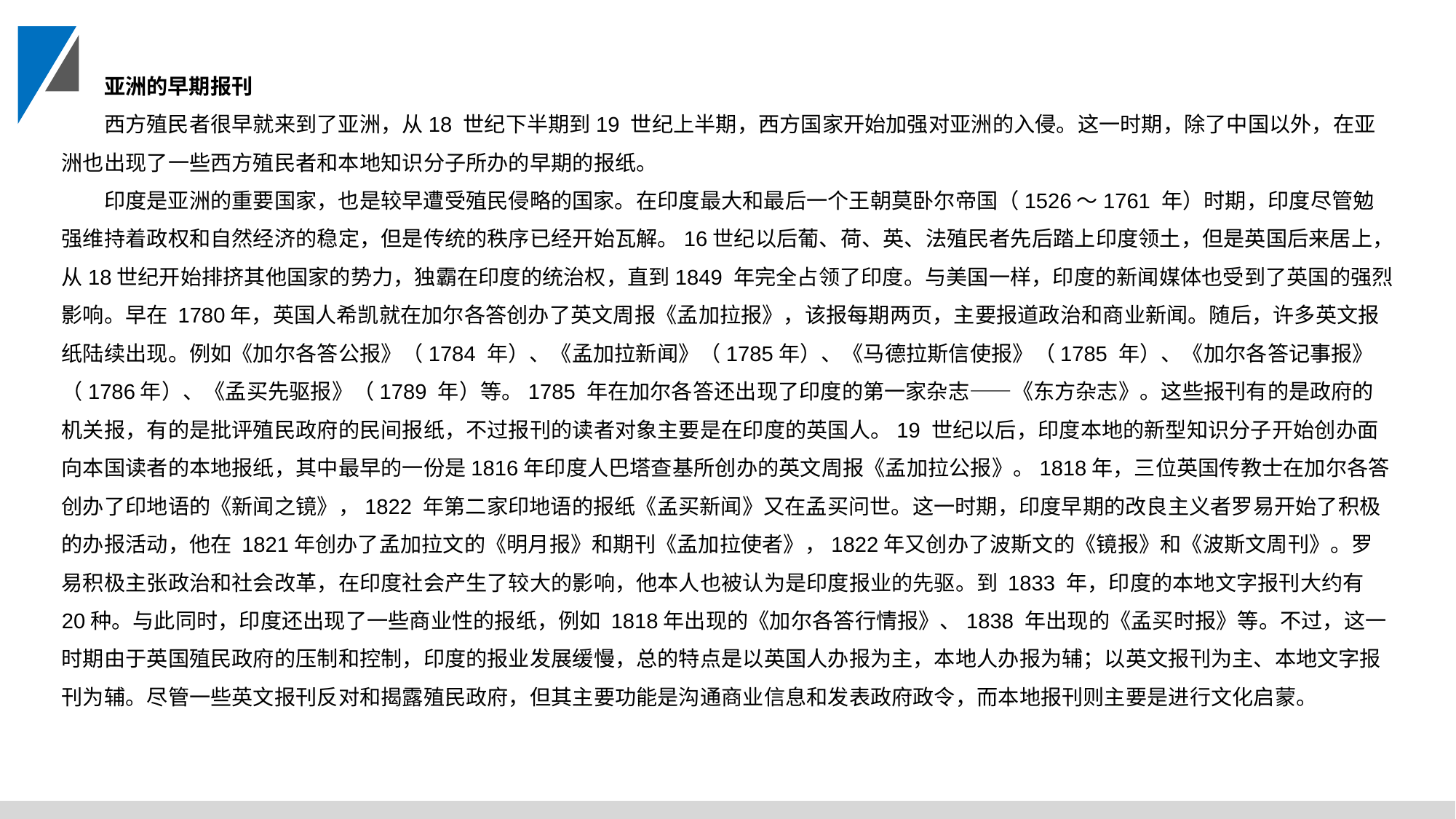

亚洲的早期报刊
西方殖民者很早就来到了亚洲，从18 世纪下半期到19 世纪上半期，西方国家开始加强对亚洲的入侵。这一时期，除了中国以外，在亚洲也出现了一些西方殖民者和本地知识分子所办的早期的报纸。
印度是亚洲的重要国家，也是较早遭受殖民侵略的国家。在印度最大和最后一个王朝莫卧尔帝国（1526～1761 年）时期，印度尽管勉强维持着政权和自然经济的稳定，但是传统的秩序已经开始瓦解。16世纪以后葡、荷、英、法殖民者先后踏上印度领土，但是英国后来居上，从18世纪开始排挤其他国家的势力，独霸在印度的统治权，直到1849 年完全占领了印度。与美国一样，印度的新闻媒体也受到了英国的强烈影响。早在 1780年，英国人希凯就在加尔各答创办了英文周报《孟加拉报》，该报每期两页，主要报道政治和商业新闻。随后，许多英文报纸陆续出现。例如《加尔各答公报》（1784 年）、《孟加拉新闻》（1785年）、《马德拉斯信使报》（1785 年）、《加尔各答记事报》（1786年）、《孟买先驱报》（1789 年）等。1785 年在加尔各答还出现了印度的第一家杂志——《东方杂志》。这些报刊有的是政府的机关报，有的是批评殖民政府的民间报纸，不过报刊的读者对象主要是在印度的英国人。19 世纪以后，印度本地的新型知识分子开始创办面向本国读者的本地报纸，其中最早的一份是1816年印度人巴塔查基所创办的英文周报《孟加拉公报》。1818年，三位英国传教士在加尔各答创办了印地语的《新闻之镜》，1822 年第二家印地语的报纸《孟买新闻》又在孟买问世。这一时期，印度早期的改良主义者罗易开始了积极的办报活动，他在 1821年创办了孟加拉文的《明月报》和期刊《孟加拉使者》，1822年又创办了波斯文的《镜报》和《波斯文周刊》。罗易积极主张政治和社会改革，在印度社会产生了较大的影响，他本人也被认为是印度报业的先驱。到 1833 年，印度的本地文字报刊大约有 20种。与此同时，印度还出现了一些商业性的报纸，例如 1818年出现的《加尔各答行情报》、1838 年出现的《孟买时报》等。不过，这一时期由于英国殖民政府的压制和控制，印度的报业发展缓慢，总的特点是以英国人办报为主，本地人办报为辅；以英文报刊为主、本地文字报刊为辅。尽管一些英文报刊反对和揭露殖民政府，但其主要功能是沟通商业信息和发表政府政令，而本地报刊则主要是进行文化启蒙。